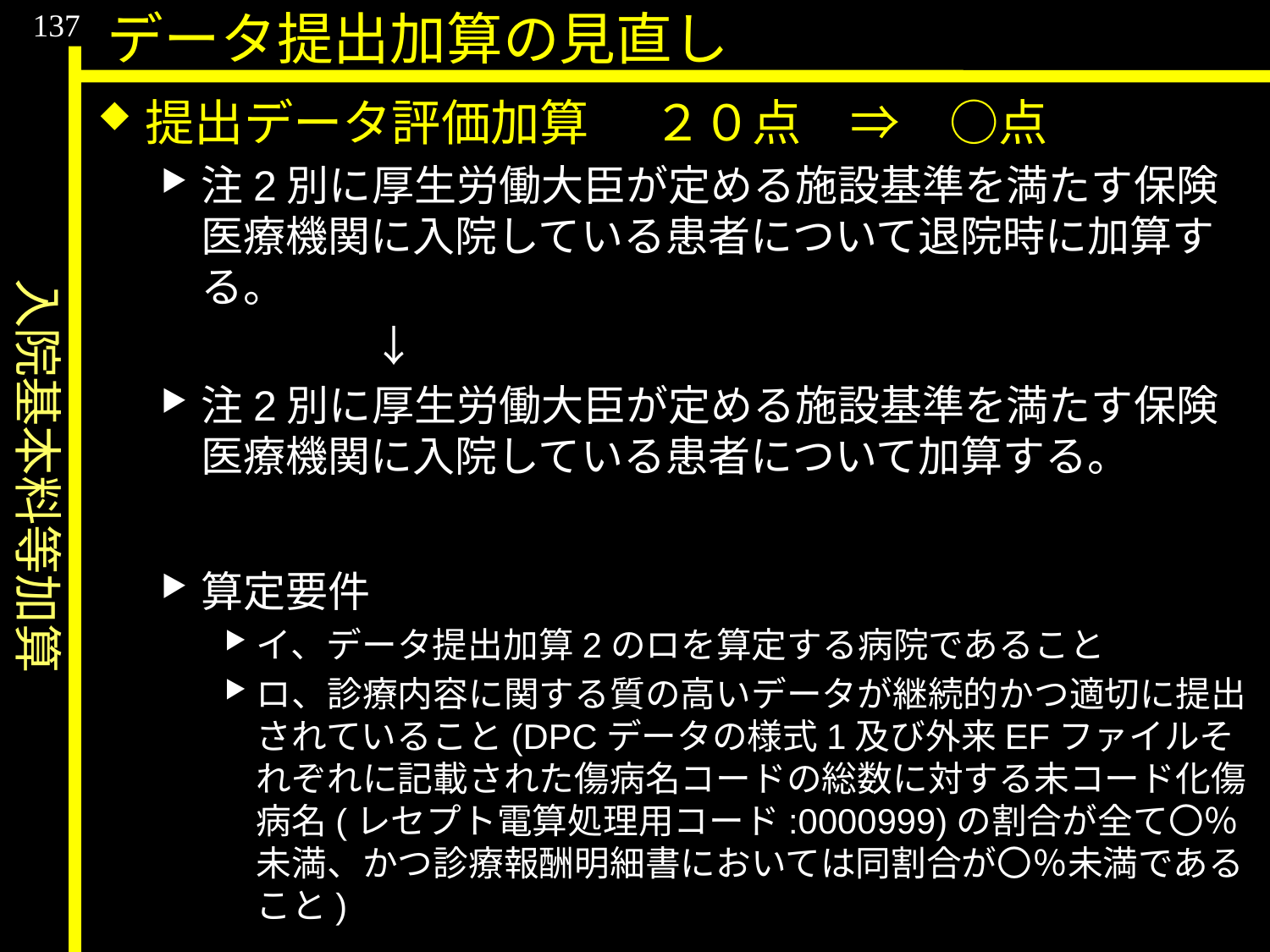

入院基本料等加算
137
データ提出加算の見直し

提出データ評価加算	２０点　⇒　○点
注2別に厚生労働大臣が定める施設基準を満たす保険医療機関に入院している患者について退院時に加算する。
　　　　　↓
注2別に厚生労働大臣が定める施設基準を満たす保険医療機関に入院している患者について加算する。

算定要件
イ、データ提出加算2のロを算定する病院であること
ロ、診療内容に関する質の高いデータが継続的かつ適切に提出されていること(DPCデータの様式1及び外来EFファイルそれぞれに記載された傷病名コードの総数に対する未コード化傷病名(レセプト電算処理用コード:0000999)の割合が全て〇％未満、かつ診療報酬明細書においては同割合が〇％未満であること)